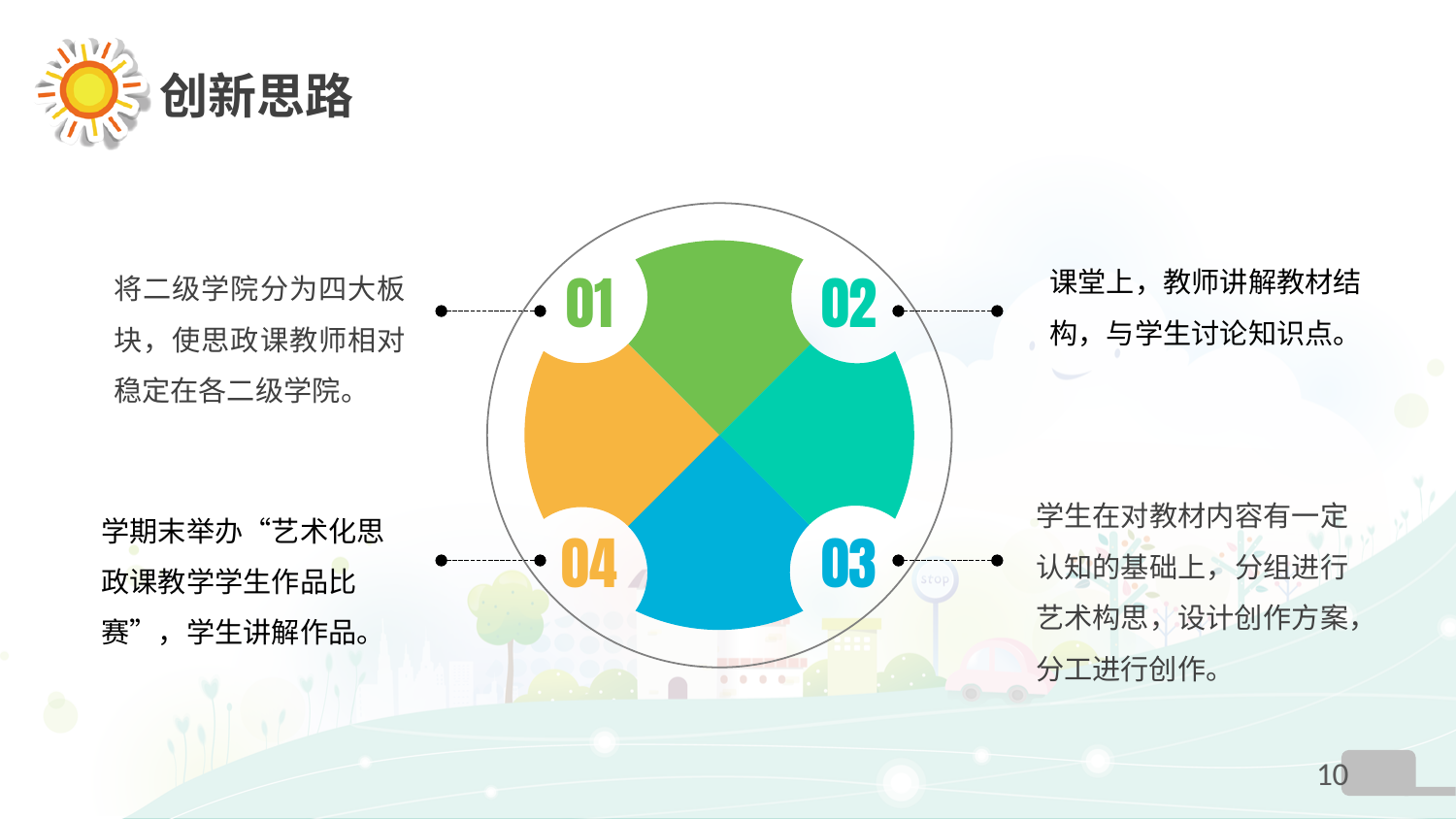

创新思路

课堂上，教师讲解教材结构，与学生讨论知识点。
将二级学院分为四大板块，使思政课教师相对稳定在各二级学院。
01
02
学生在对教材内容有一定认知的基础上，分组进行艺术构思，设计创作方案，分工进行创作。
学期末举办“艺术化思政课教学学生作品比赛”，学生讲解作品。
04
03